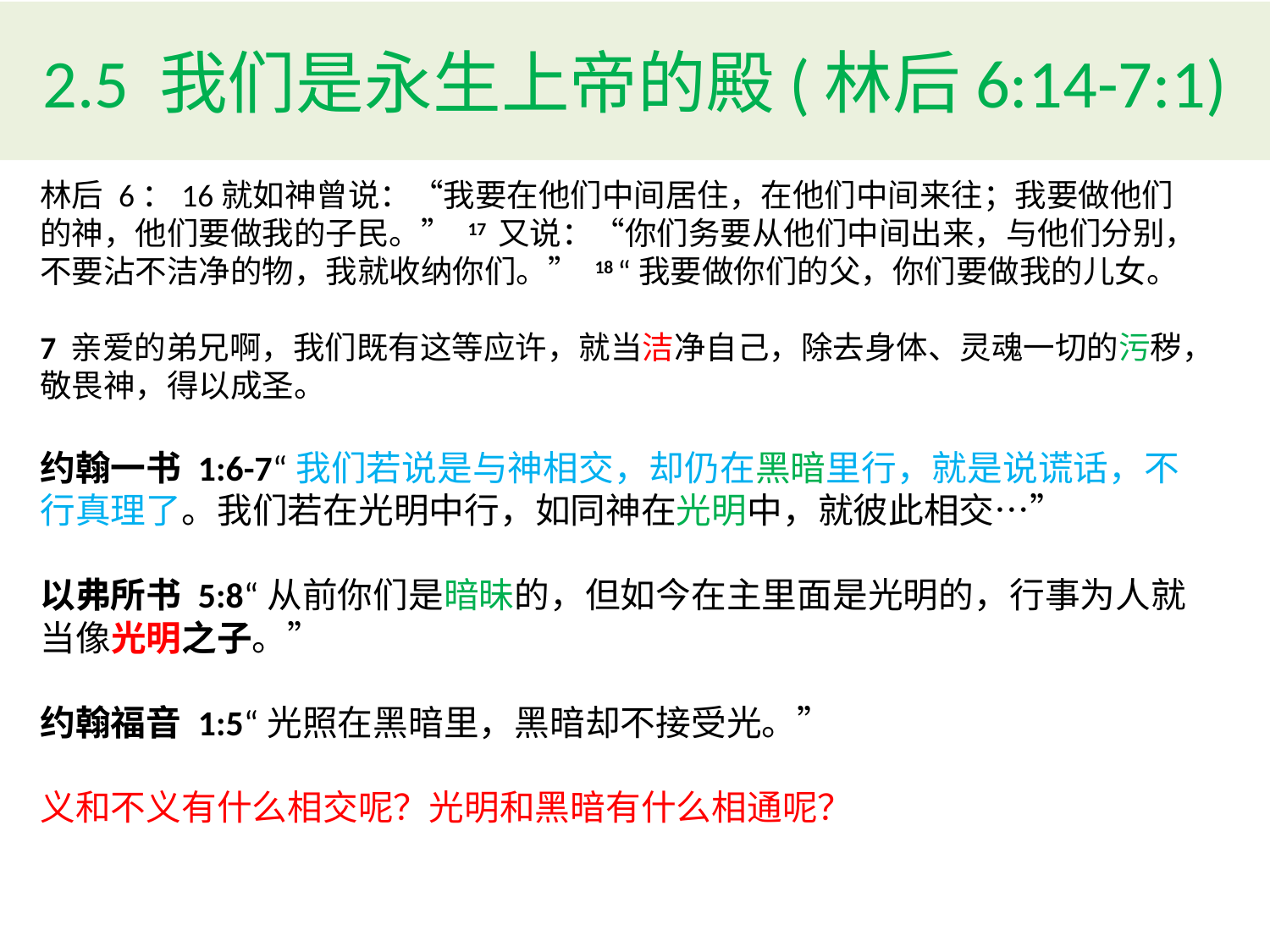

# 2.5 我们是永生上帝的殿(林后6:14-7:1)
林后 6：16就如神曾说：“我要在他们中间居住，在他们中间来往；我要做他们的神，他们要做我的子民。” 17 又说：“你们务要从他们中间出来，与他们分别，不要沾不洁净的物，我就收纳你们。” 18 “我要做你们的父，你们要做我的儿女。

7 亲爱的弟兄啊，我们既有这等应许，就当洁净自己，除去身体、灵魂一切的污秽，敬畏神，得以成圣。

约翰一书 1:6-7“我们若说是与神相交，却仍在黑暗里行，就是说谎话，不行真理了。我们若在光明中行，如同神在光明中，就彼此相交…”

以弗所书 5:8“从前你们是暗昧的，但如今在主里面是光明的，行事为人就当像光明之子。”

约翰福音 1:5“光照在黑暗里，黑暗却不接受光。”

义和不义有什么相交呢？光明和黑暗有什么相通呢？